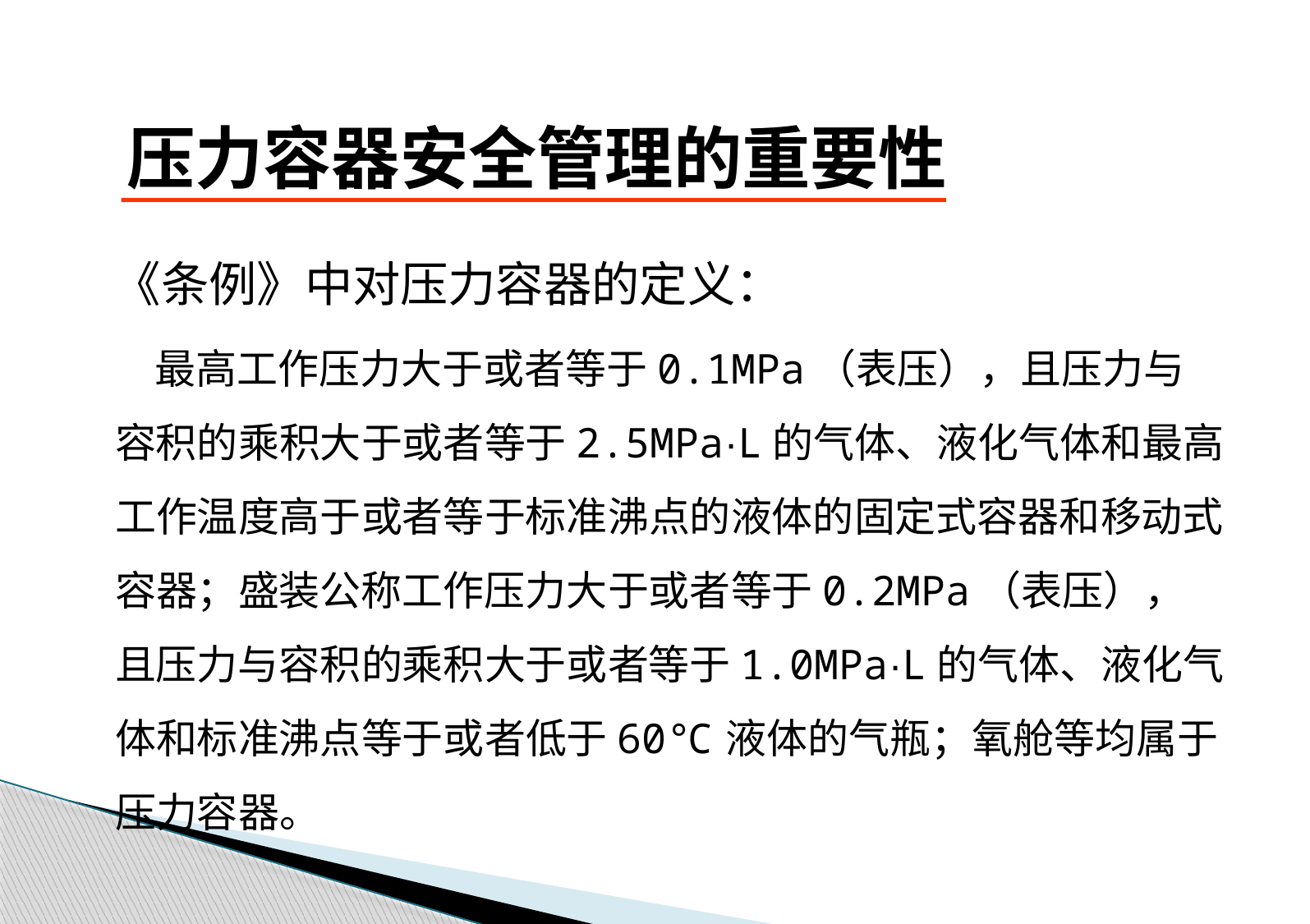

# 压力容器安全管理的重要性

  《条例》中对压力容器的定义：
       最高工作压力大于或者等于0.1MPa（表压），且压力与容积的乘积大于或者等于2.5MPa·L的气体、液化气体和最高工作温度高于或者等于标准沸点的液体的固定式容器和移动式容器；盛装公称工作压力大于或者等于0.2MPa（表压），且压力与容积的乘积大于或者等于1.0MPa·L的气体、液化气体和标准沸点等于或者低于60℃液体的气瓶；氧舱等均属于压力容器。